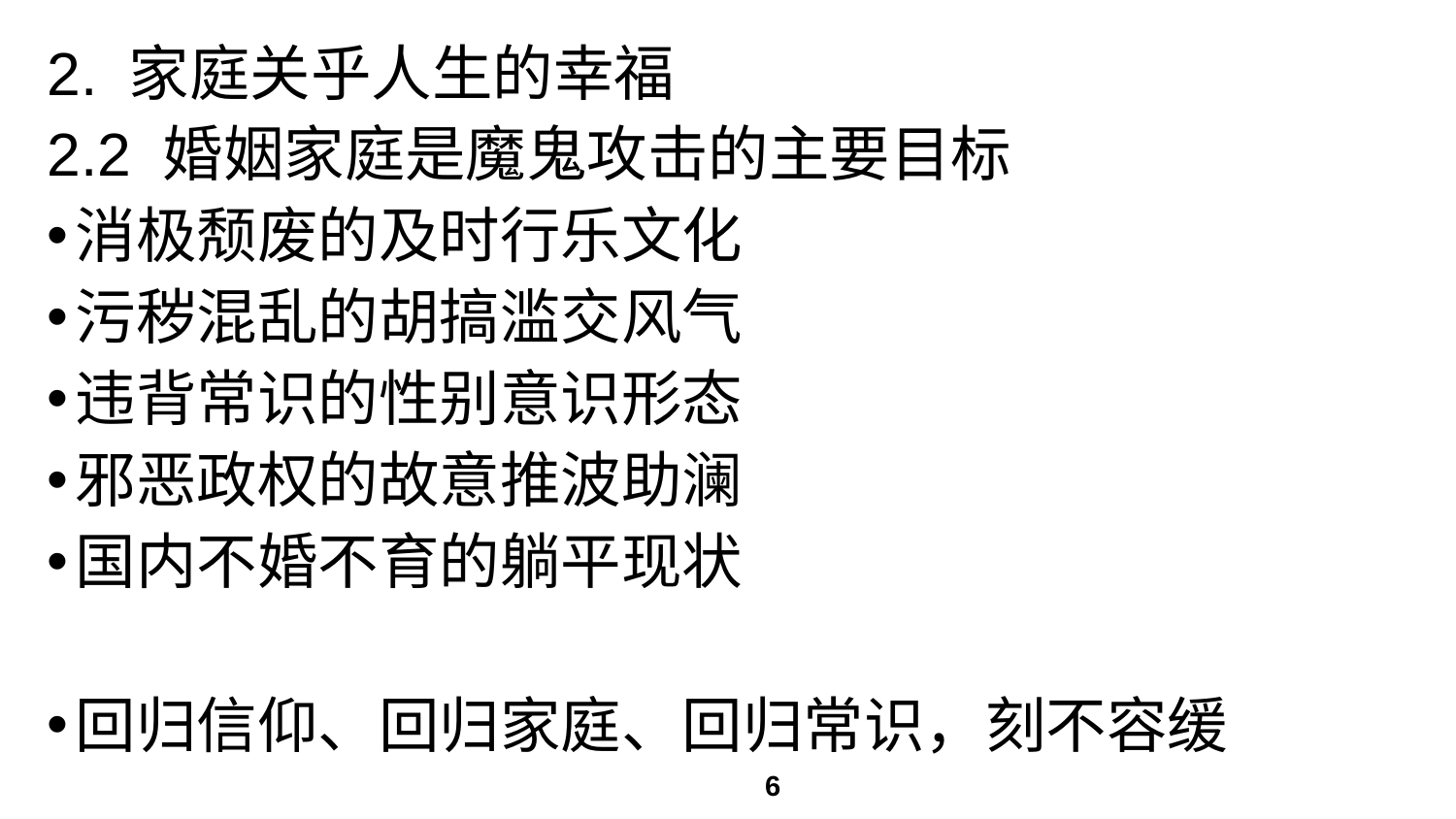

# 2. 家庭关乎人生的幸福
2.2 婚姻家庭是魔鬼攻击的主要目标
消极颓废的及时行乐文化
污秽混乱的胡搞滥交风气
违背常识的性别意识形态
邪恶政权的故意推波助澜
国内不婚不育的躺平现状

回归信仰、回归家庭、回归常识，刻不容缓
6